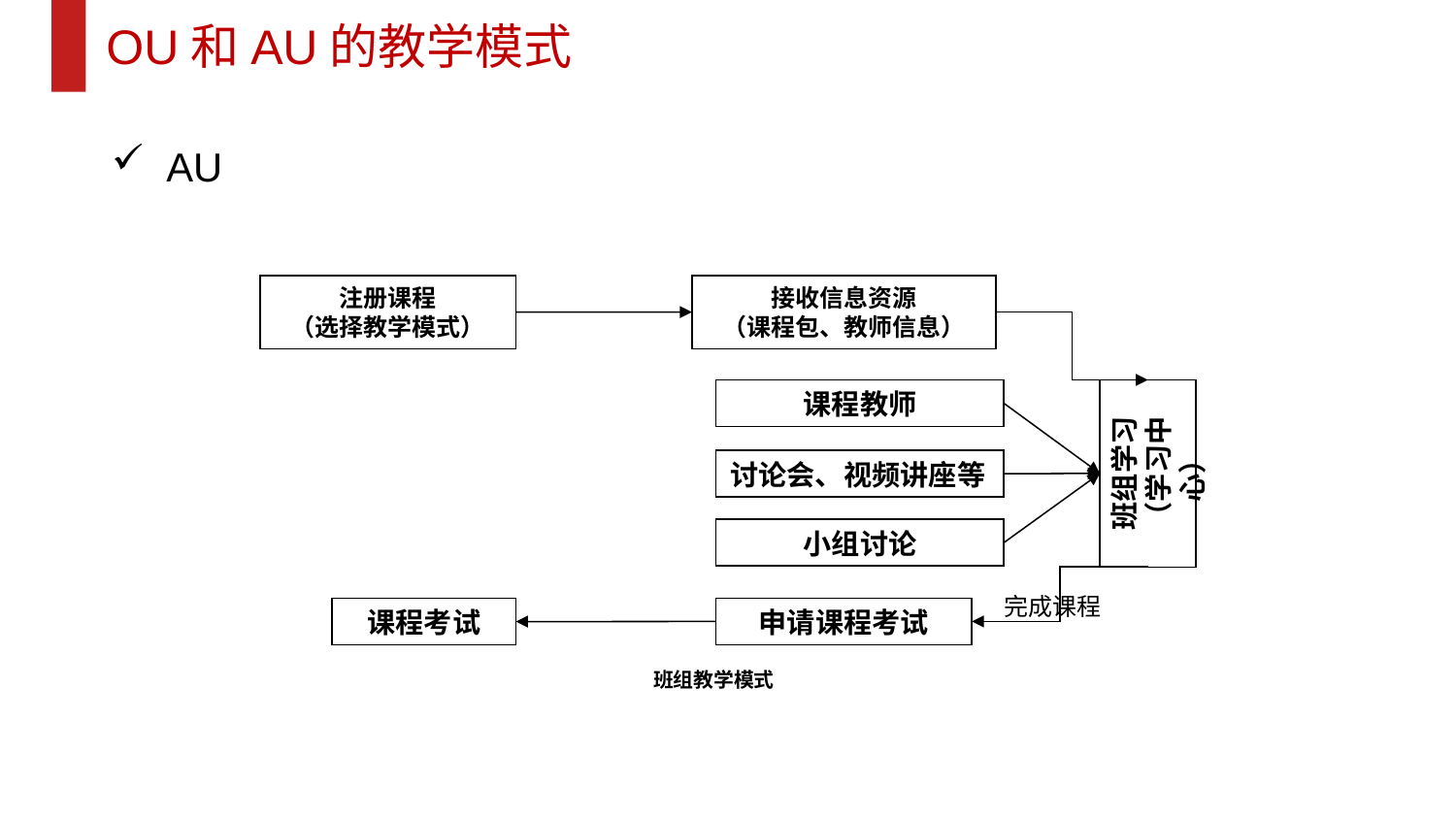

OU和AU的教学模式
AU

接收信息资源
（课程包、教师信息）
注册课程
（选择教学模式）
课程教师
班组学习（学习中心）
讨论会、视频讲座等
小组讨论
完成课程
课程考试
申请课程考试
班组教学模式